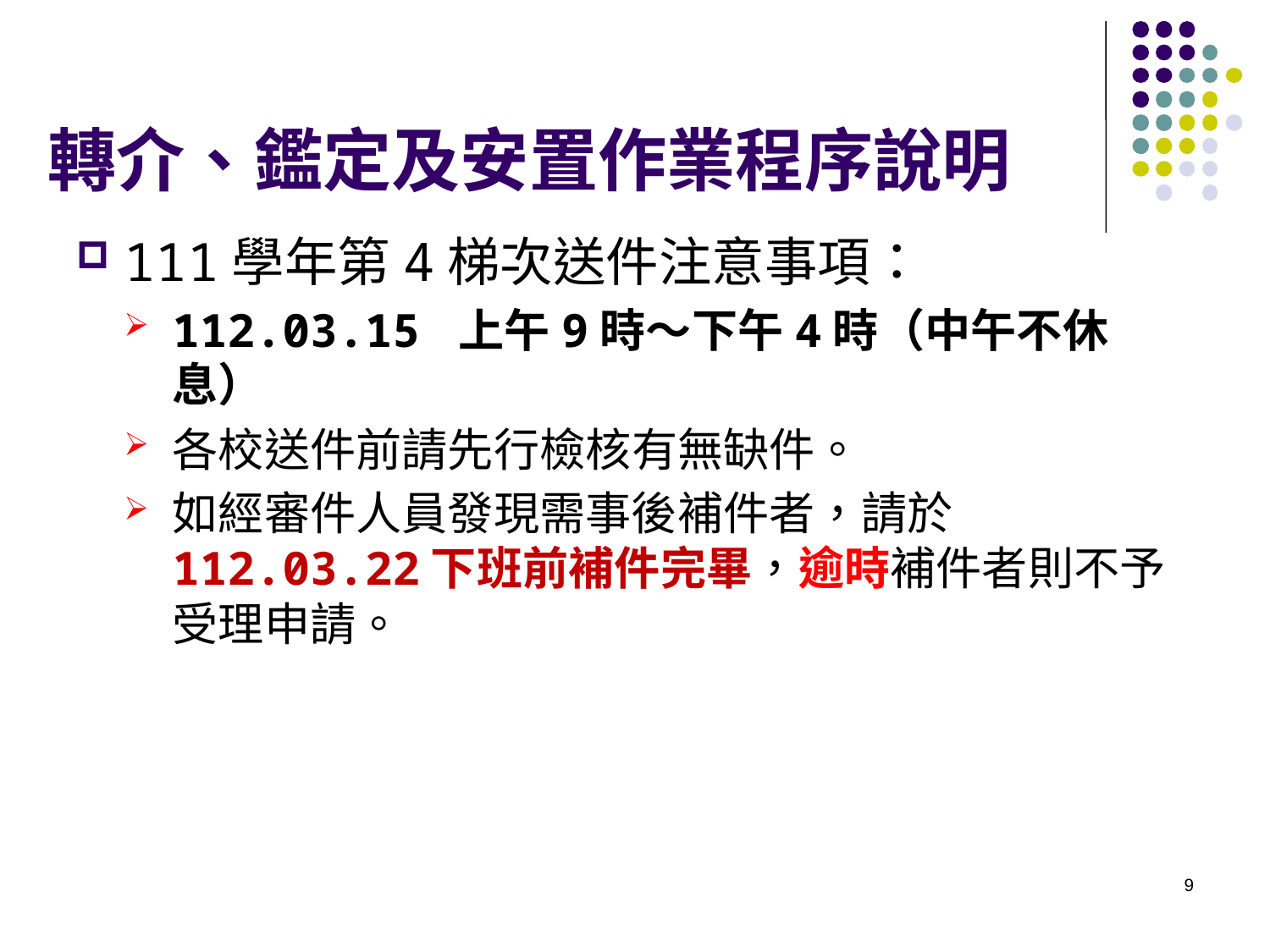

# 轉介、鑑定及安置作業程序說明
111學年第4梯次送件注意事項：
112.03.15 上午9時～下午4時（中午不休息）
各校送件前請先行檢核有無缺件。
如經審件人員發現需事後補件者，請於112.03.22下班前補件完畢，逾時補件者則不予受理申請。
9